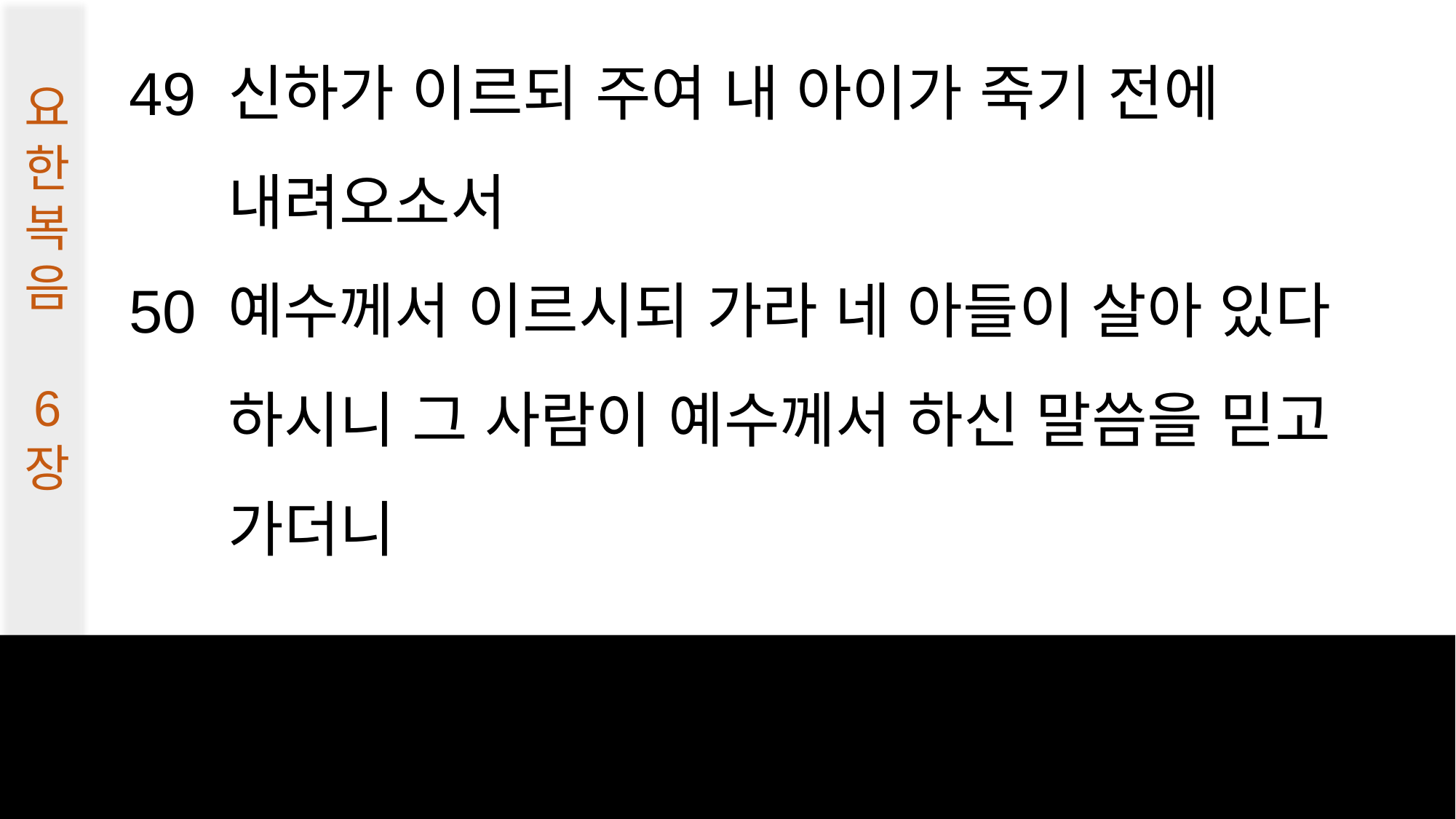

49 신하가 이르되 주여 내 아이가 죽기 전에
     내려오소서
50 예수께서 이르시되 가라 네 아들이 살아 있다
     하시니 그 사람이 예수께서 하신 말씀을 믿고
     가더니
요한복음

6
장